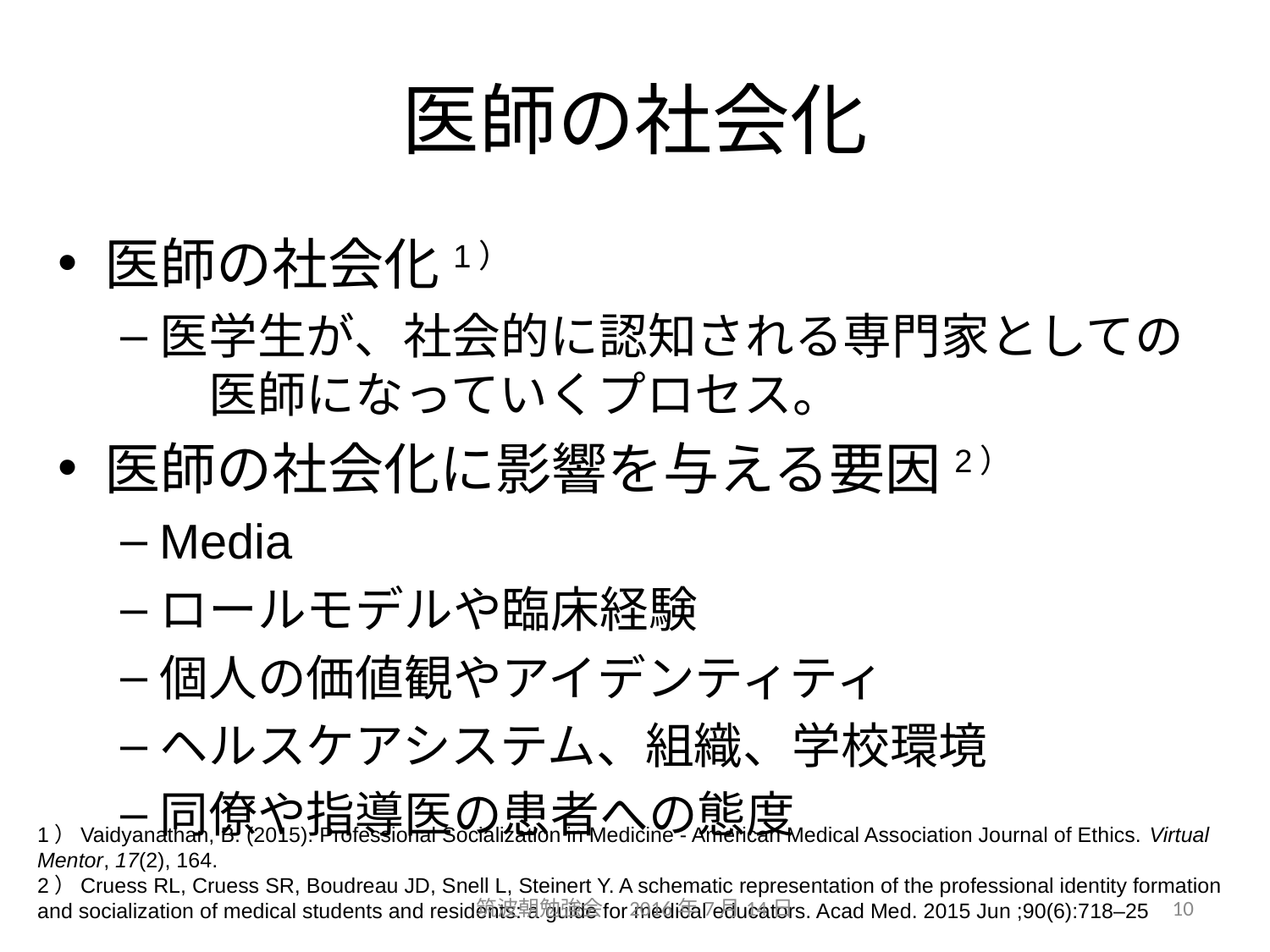

# 医師の社会化
医師の社会化1）
医学生が、社会的に認知される専門家としての　医師になっていくプロセス。
医師の社会化に影響を与える要因2）
Media
ロールモデルや臨床経験
個人の価値観やアイデンティティ
ヘルスケアシステム、組織、学校環境
同僚や指導医の患者への態度
1）Vaidyanathan, B. (2015). Professional Socialization in Medicine - American Medical Association Journal of Ethics. Virtual Mentor, 17(2), 164.
2）Cruess RL, Cruess SR, Boudreau JD, Snell L, Steinert Y. A schematic representation of the professional identity formation and socialization of medical students and residents: a guide for medical educators. Acad Med. 2015 Jun ;90(6):718–25
筑波朝勉強会　2016年7月14日
10